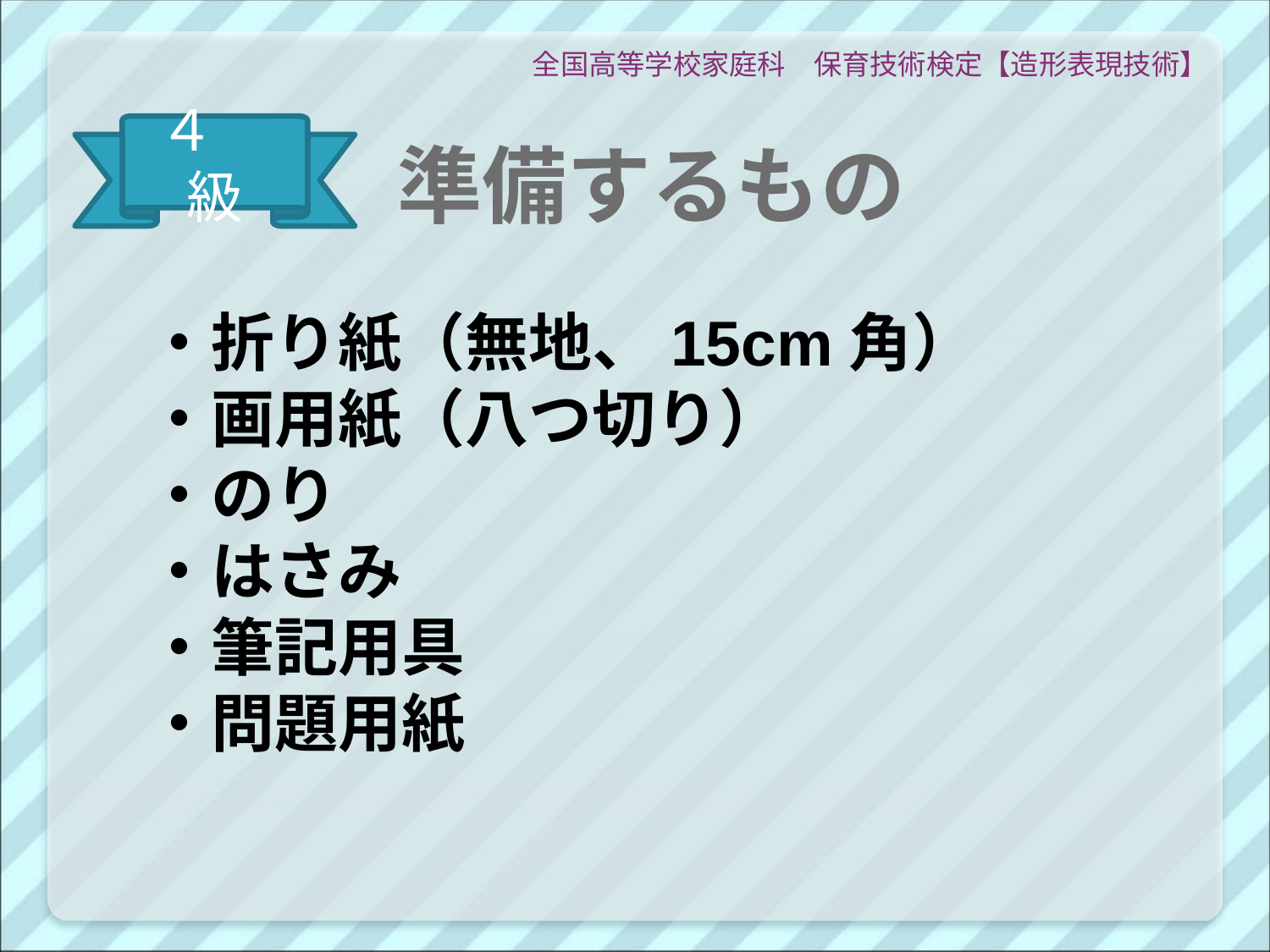

全国高等学校家庭科　保育技術検定【造形表現技術】
４　級
# 準備するもの

・折り紙（無地、15cm角）
・画用紙（八つ切り）
・のり
・はさみ
・筆記用具
・問題用紙